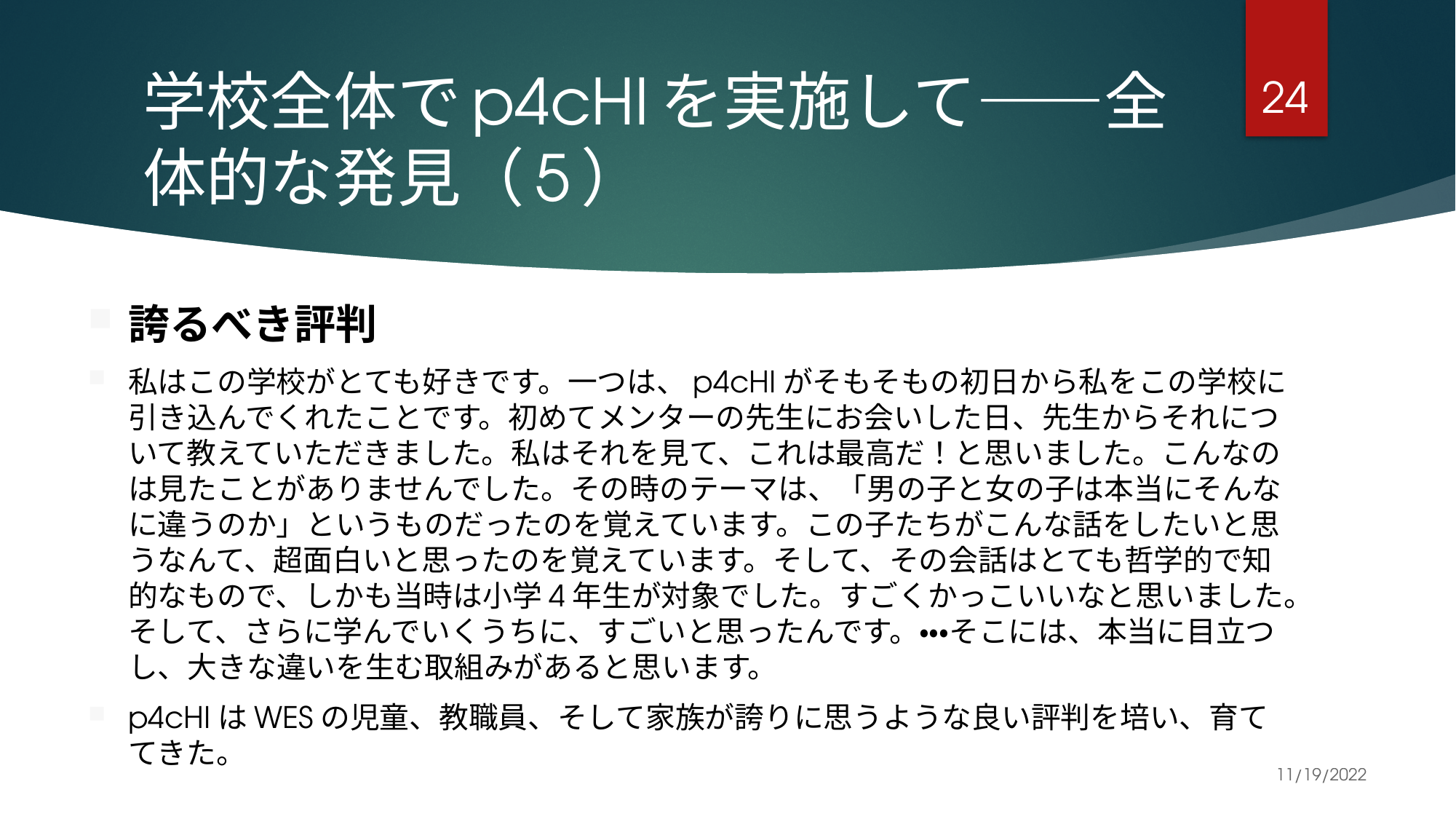

24
# 学校全体でp4cHIを実施して――全体的な発見（5）

誇るべき評判
私はこの学校がとても好きです。一つは、p4cHIがそもそもの初日から私をこの学校に引き込んでくれたことです。初めてメンターの先生にお会いした日、先生からそれについて教えていただきました。私はそれを見て、これは最高だ！と思いました。こんなのは見たことがありませんでした。その時のテーマは、「男の子と女の子は本当にそんなに違うのか」というものだったのを覚えています。この子たちがこんな話をしたいと思うなんて、超面白いと思ったのを覚えています。そして、その会話はとても哲学的で知的なもので、しかも当時は小学4年生が対象でした。すごくかっこいいなと思いました。そして、さらに学んでいくうちに、すごいと思ったんです。・・・そこには、本当に目立つし、大きな違いを生む取組みがあると思います。
p4cHIはWESの児童、教職員、そして家族が誇りに思うような良い評判を培い、育ててきた。
11/19/2022